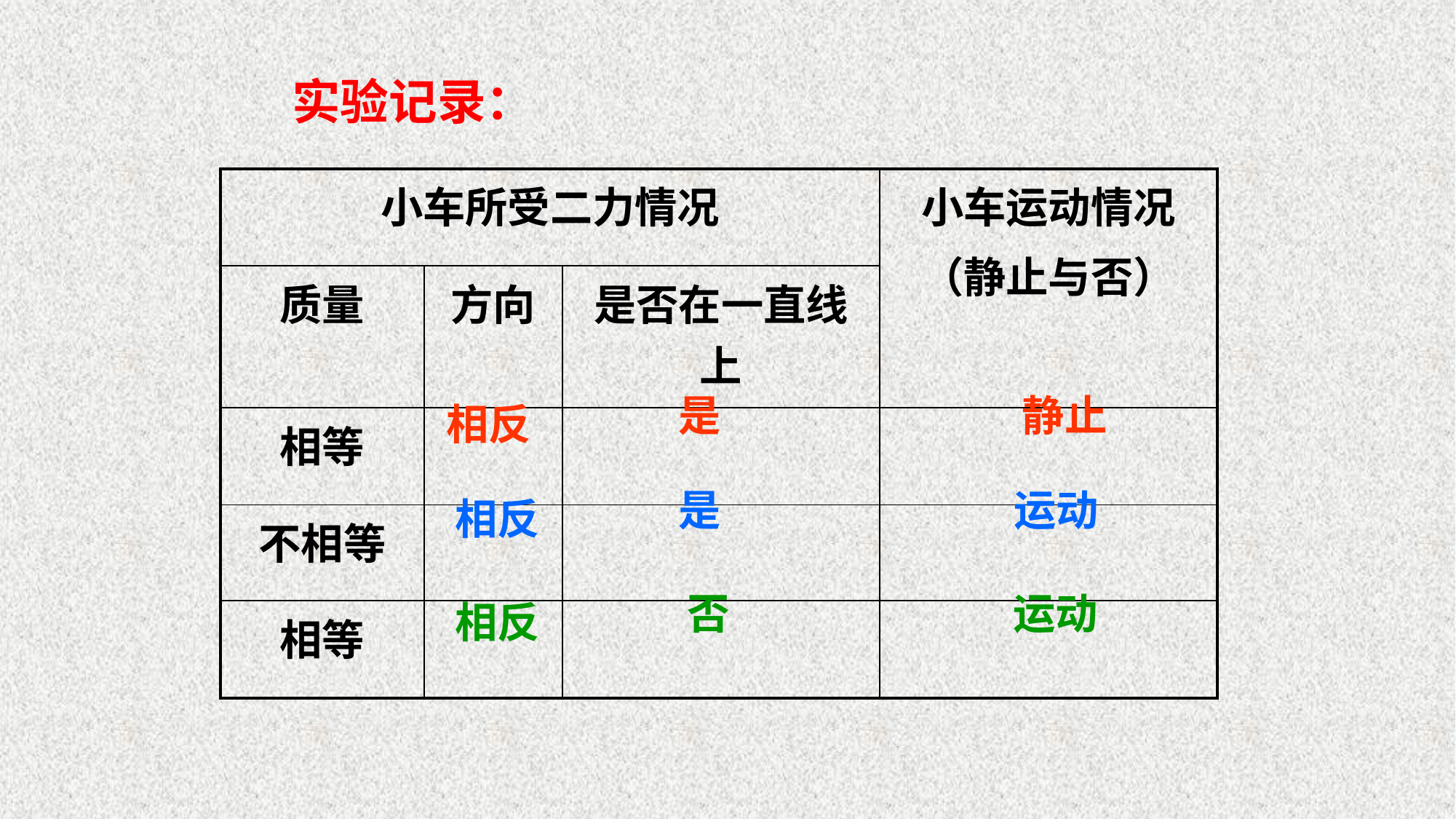

实验记录：

| 小车所受二力情况 |  |  | 小车运动情况 （静止与否） |
| --- | --- | --- | --- |
| 质量 | 方向 | 是否在一直线上 |  |
| 相等 |  |  |  |
| 不相等 |  |  |  |
| 相等 |  |  |  |
是
静止
相反
是
运动
相反
否
运动
相反